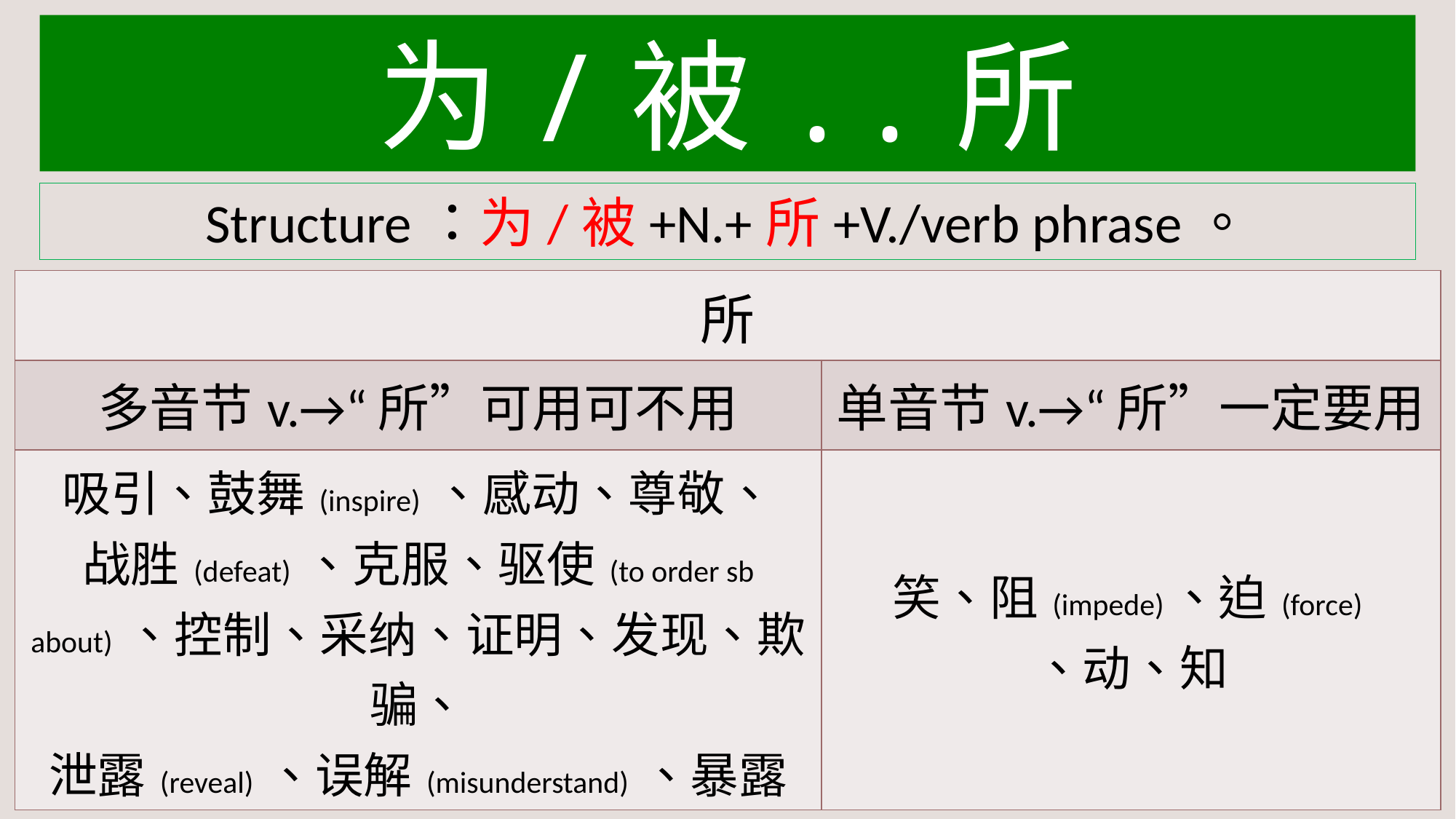

为/被..所
Structure：为/被+N.+所+V./verb phrase。
| 所 |  |
| --- | --- |
| 多音节v.→“所”可用可不用 | 单音节v.→“所”一定要用 |
| 吸引、鼓舞(inspire) 、感动、尊敬、 战胜(defeat) 、克服、驱使(to order sb about) 、控制、采纳、证明、发现、欺骗、 泄露(reveal) 、误解(misunderstand) 、暴露 (to expose ) 、迷惑、拥护(to endorse) | 笑、阻(impede)、迫(force) 、动、知 |